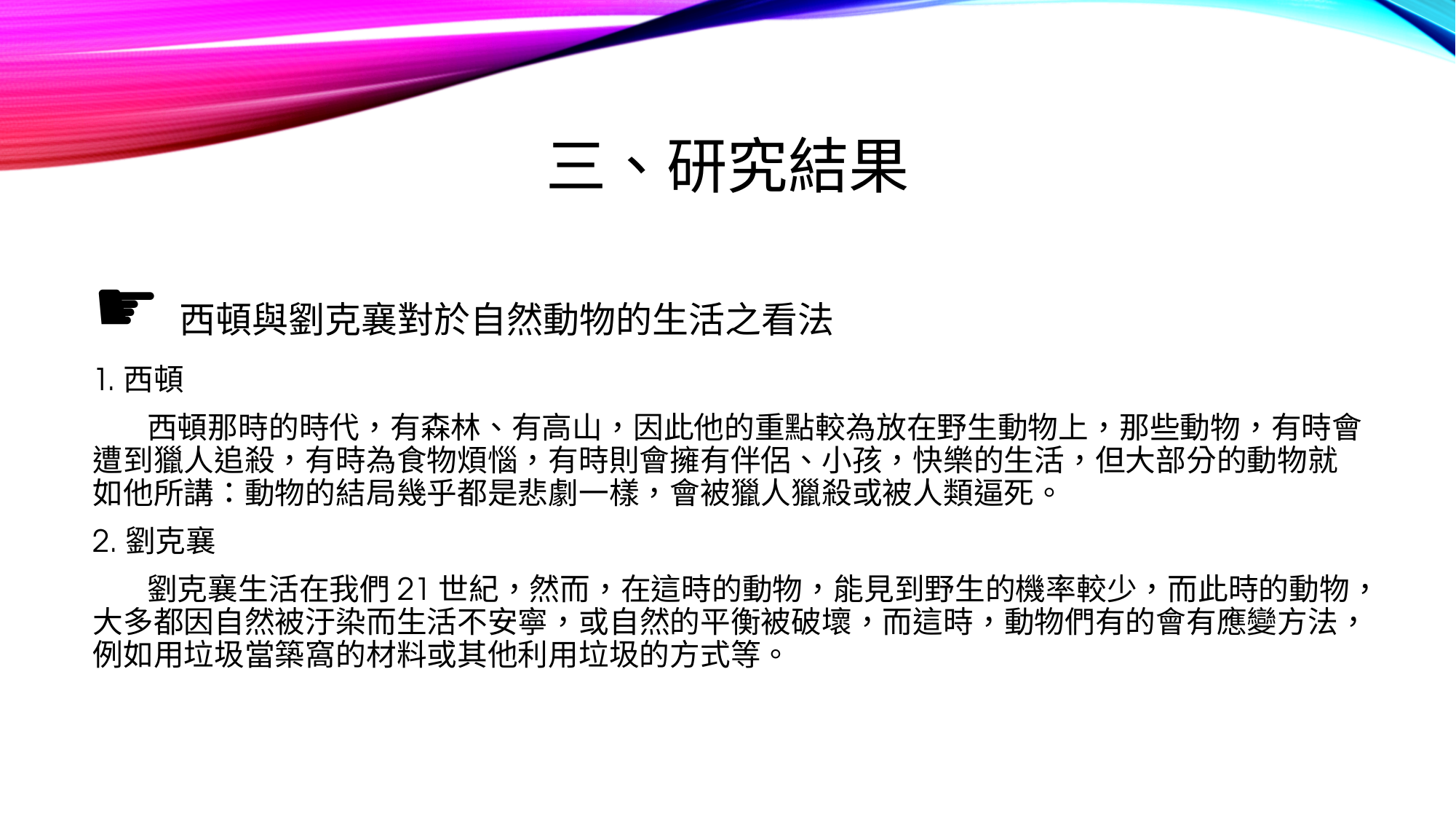

# 三、研究結果
☛西頓與劉克襄對於自然動物的生活之看法
1.西頓
       西頓那時的時代，有森林、有高山，因此他的重點較為放在野生動物上，那些動物，有時會遭到獵人追殺，有時為食物煩惱，有時則會擁有伴侶、小孩，快樂的生活，但大部分的動物就如他所講：動物的結局幾乎都是悲劇一樣，會被獵人獵殺或被人類逼死。
2.劉克襄
       劉克襄生活在我們21世紀，然而，在這時的動物，能見到野生的機率較少，而此時的動物，大多都因自然被汙染而生活不安寧，或自然的平衡被破壞，而這時，動物們有的會有應變方法，例如用垃圾當築窩的材料或其他利用垃圾的方式等。